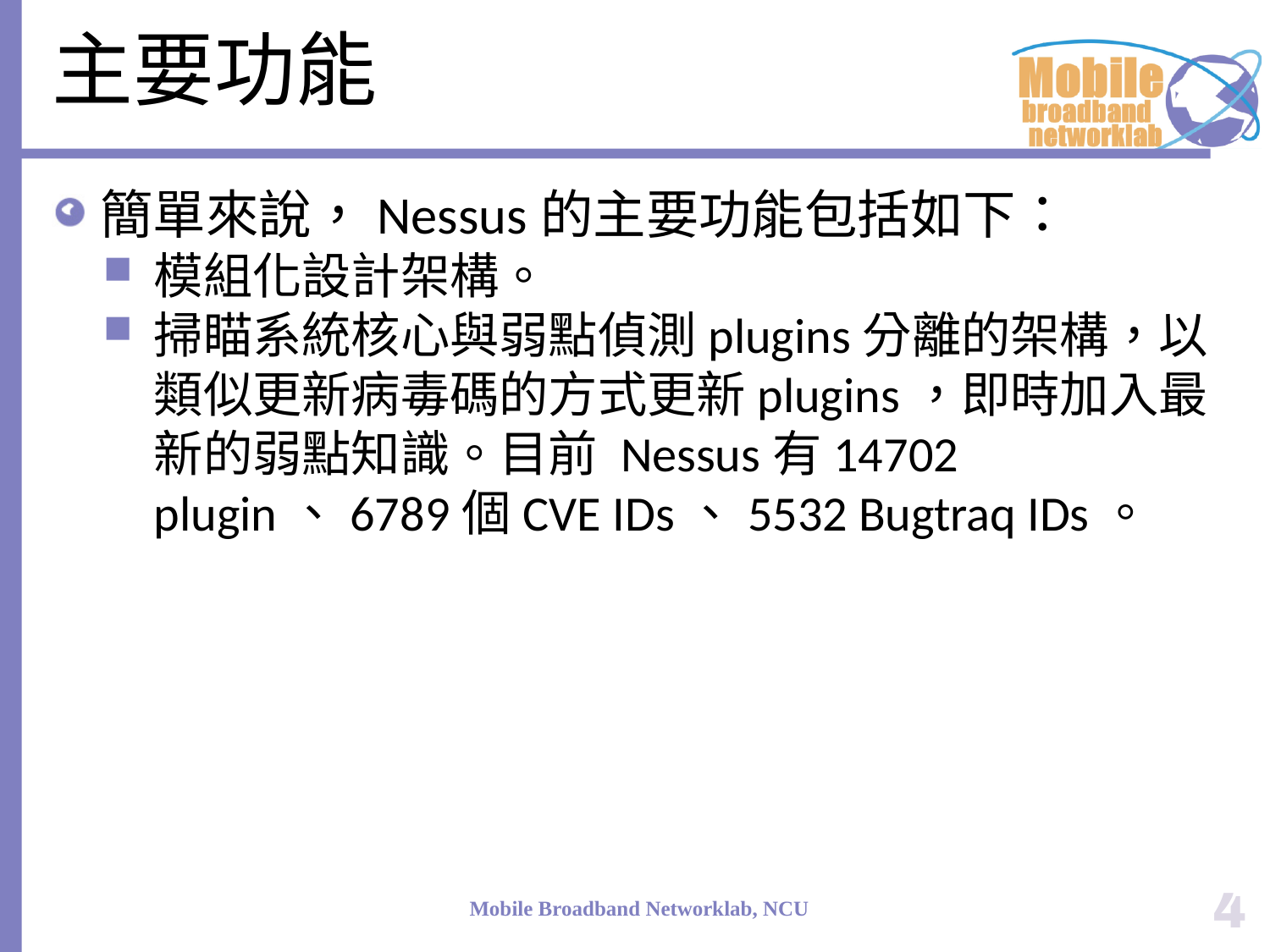

# 主要功能
簡單來說，Nessus的主要功能包括如下：
模組化設計架構。
掃瞄系統核心與弱點偵測plugins分離的架構，以類似更新病毒碼的方式更新plugins，即時加入最新的弱點知識。目前 Nessus有14702 plugin、6789個CVE IDs、5532 Bugtraq IDs。

4